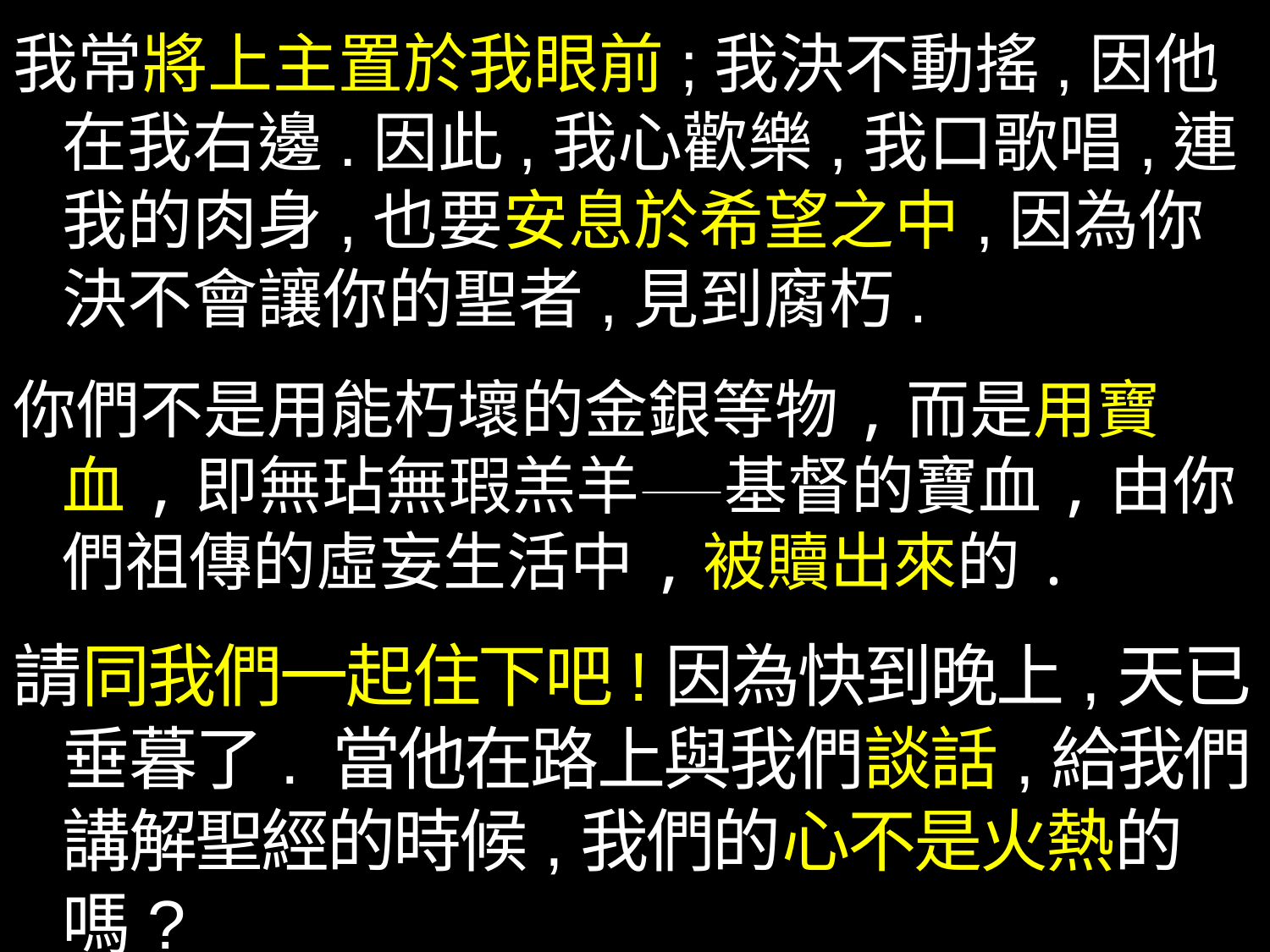

我常將上主置於我眼前;我決不動搖,因他在我右邊.因此,我心歡樂,我口歌唱,連我的肉身,也要安息於希望之中,因為你決不會讓你的聖者,見到腐朽.
你們不是用能朽壞的金銀等物,而是用寶血,即無玷無瑕羔羊——基督的寶血,由你們祖傳的虛妄生活中,被贖出來的.
請同我們一起住下吧!因為快到晚上,天已垂暮了. 當他在路上與我們談話,給我們講解聖經的時候,我們的心不是火熱的嗎?